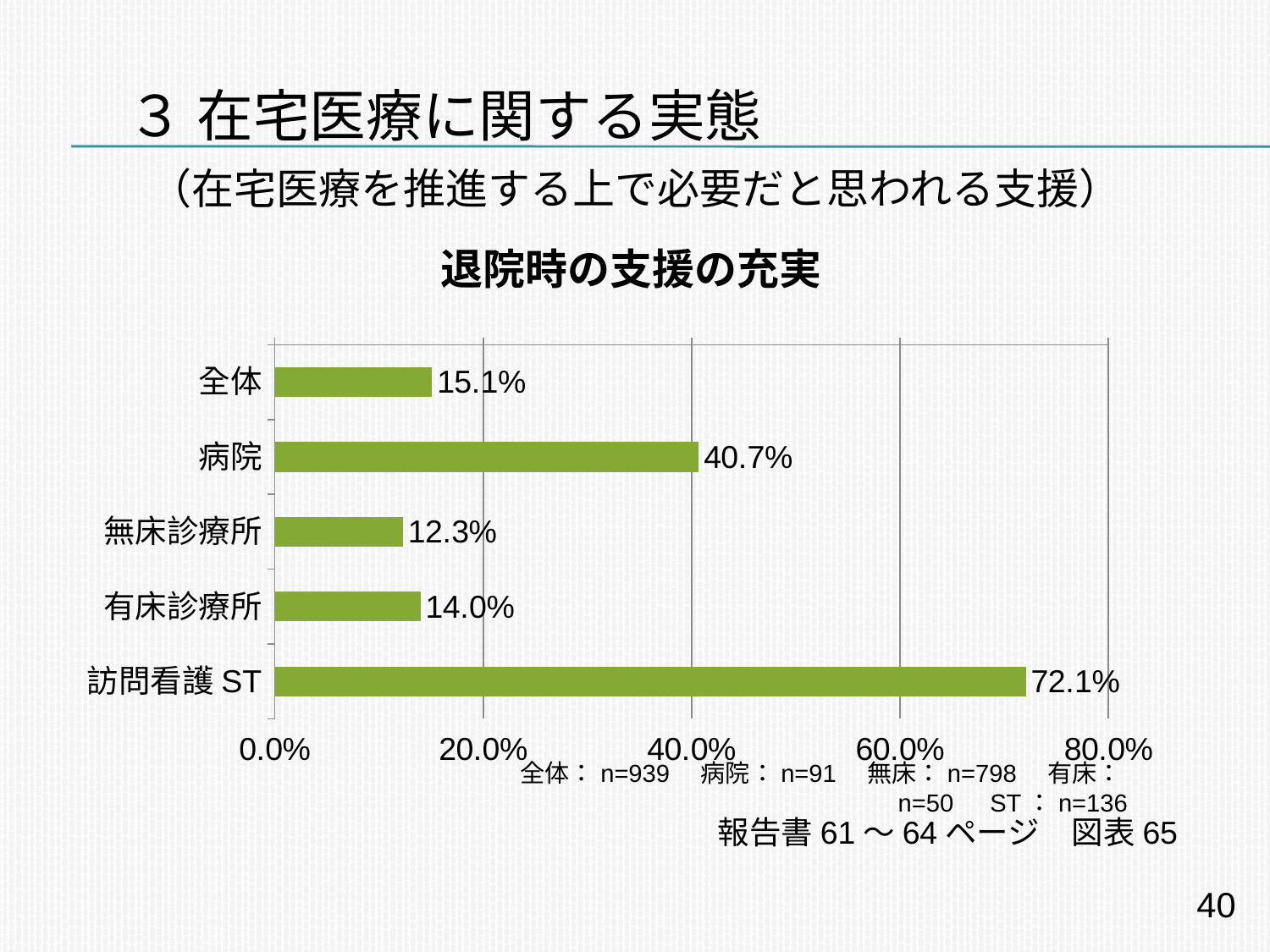

# ３ 在宅医療に関する実態
（在宅医療を推進する上で必要だと思われる支援）
退院時の支援の充実

### Chart

| Category |  |
|---|---|
| 全体 | 0.15100000000000033 |
| 病院 | 0.4070000000000001 |
| 無床診療所 | 0.12300000000000012 |
| 有床診療所 | 0.14 |
| 訪問看護ST | 0.7210000000000006 |
全体：n=939　病院：n=91　無床：n=798　有床：n=50　ST：n=136
報告書61～64ページ　図表65
40